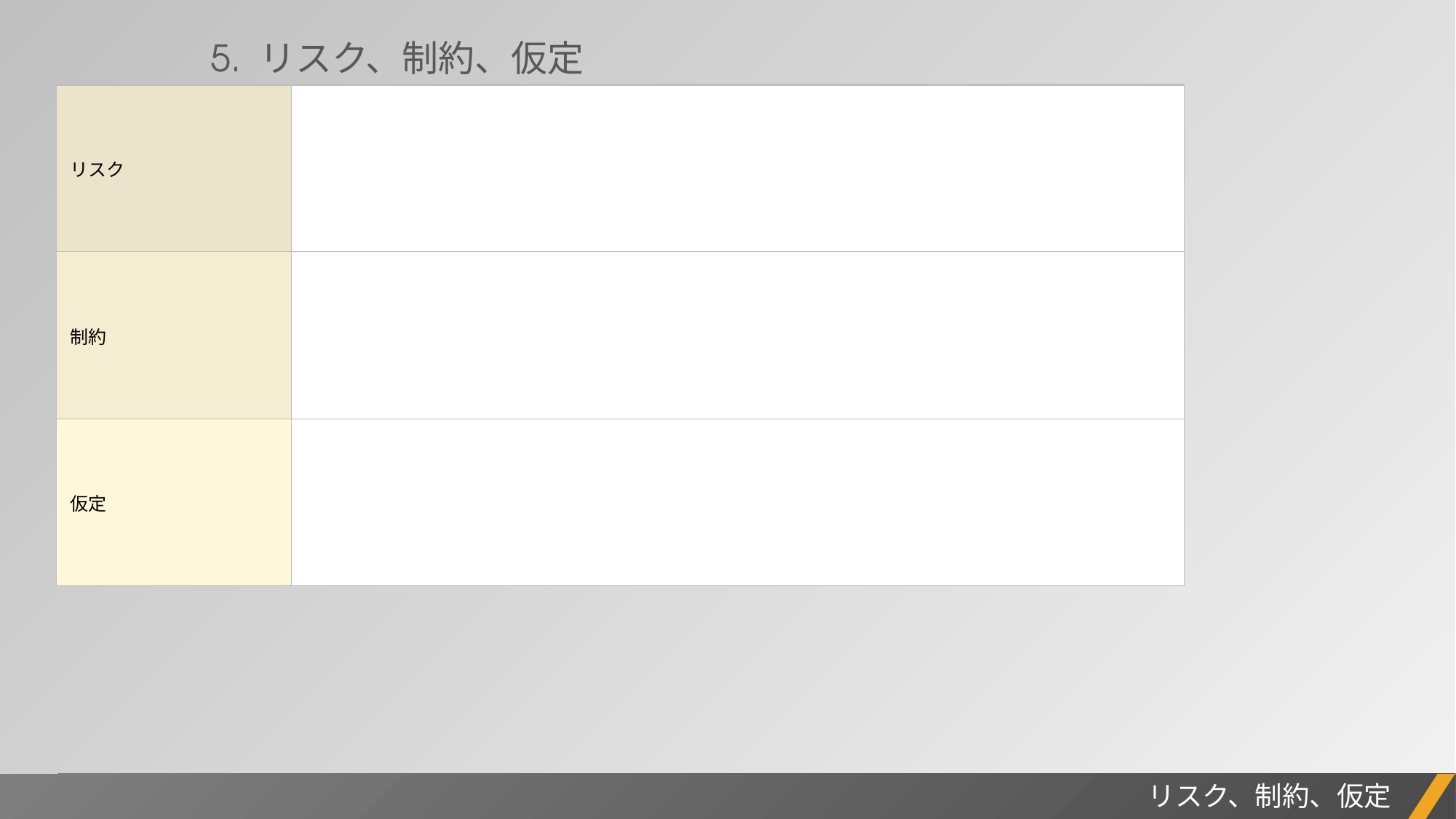

5. リスク、制約、仮定
| リスク |  |
| --- | --- |
| 制約 |  |
| 仮定 |  |
プロジェクトレポート
リスク、制約、仮定